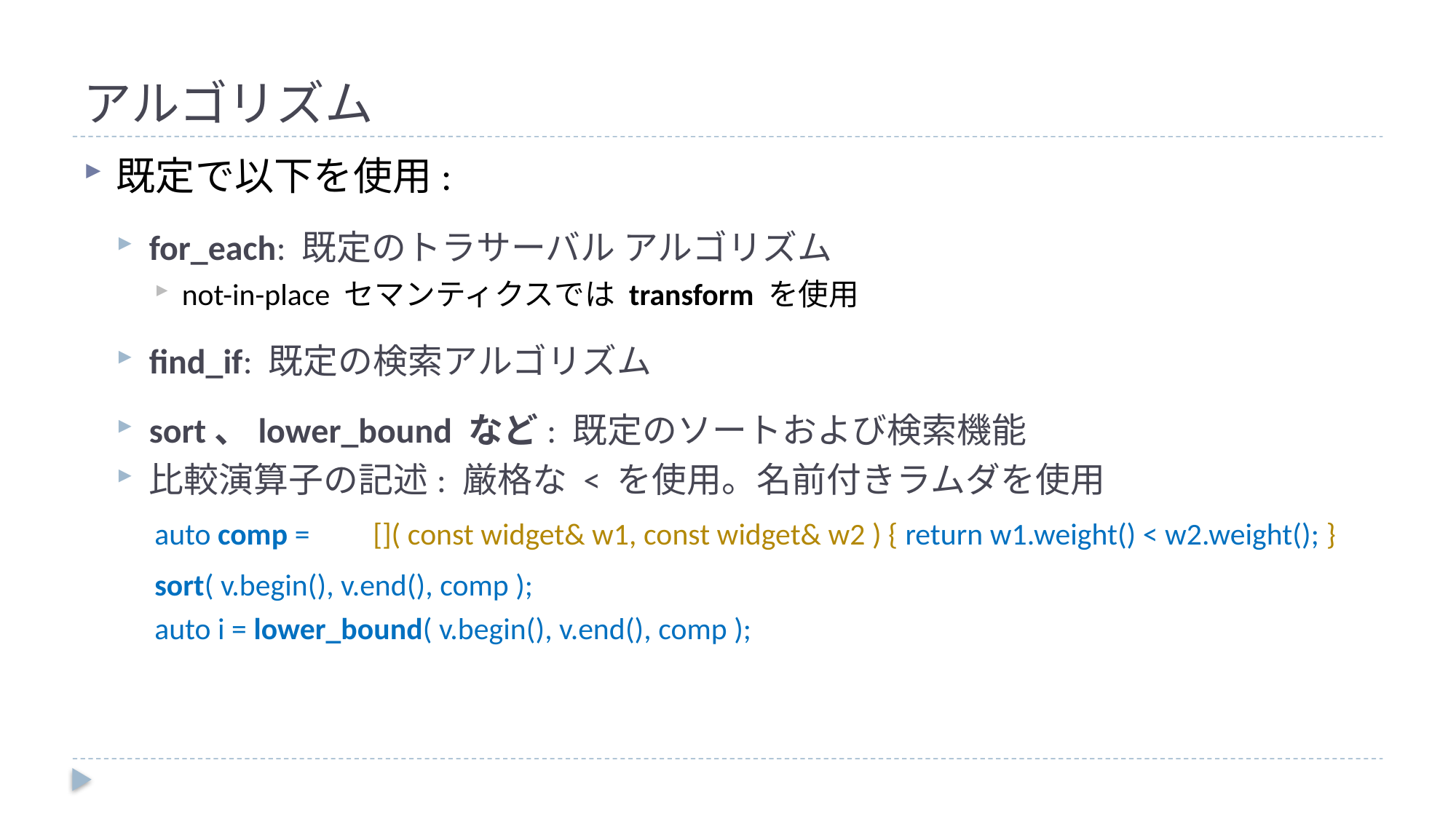

# アルゴリズム
既定で以下を使用:
for_each: 既定のトラサーバル アルゴリズム
not-in-place セマンティクスでは transform を使用
find_if: 既定の検索アルゴリズム
sort、lower_bound など: 既定のソートおよび検索機能
比較演算子の記述: 厳格な < を使用。名前付きラムダを使用
auto comp =	[]( const widget& w1, const widget& w2 ) { return w1.weight() < w2.weight(); }
sort( v.begin(), v.end(), comp );
auto i = lower_bound( v.begin(), v.end(), comp );